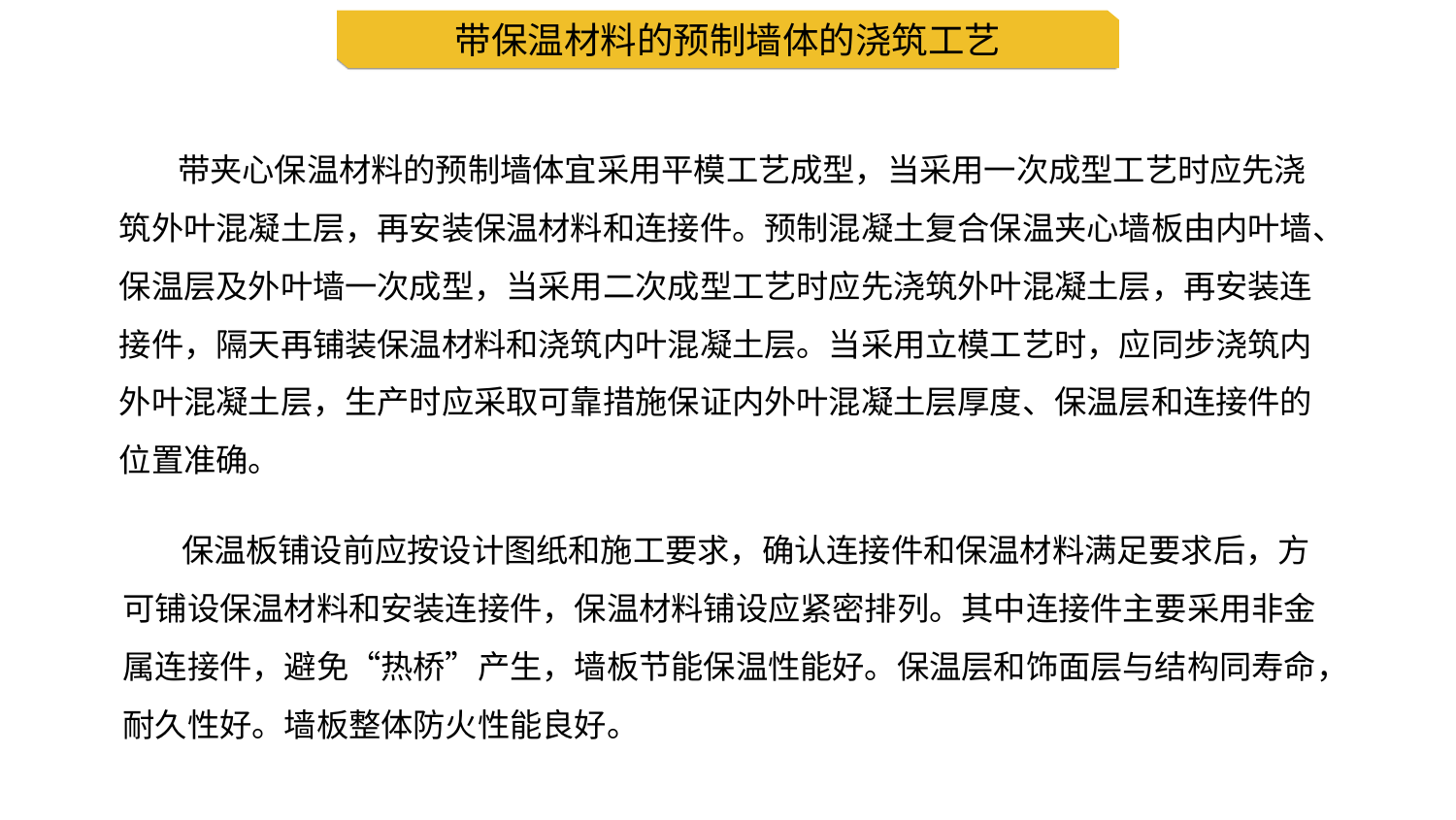

带保温材料的预制墙体的浇筑工艺
       带夹心保温材料的预制墙体宜采用平模工艺成型，当采用一次成型工艺时应先浇筑外叶混凝土层，再安装保温材料和连接件。预制混凝土复合保温夹心墙板由内叶墙、保温层及外叶墙一次成型，当采用二次成型工艺时应先浇筑外叶混凝土层，再安装连接件，隔天再铺装保温材料和浇筑内叶混凝土层。当采用立模工艺时，应同步浇筑内外叶混凝土层，生产时应采取可靠措施保证内外叶混凝土层厚度、保温层和连接件的位置准确。
       保温板铺设前应按设计图纸和施工要求，确认连接件和保温材料满足要求后，方可铺设保温材料和安装连接件，保温材料铺设应紧密排列。其中连接件主要采用非金属连接件，避免“热桥”产生，墙板节能保温性能好。保温层和饰面层与结构同寿命，耐久性好。墙板整体防火性能良好。